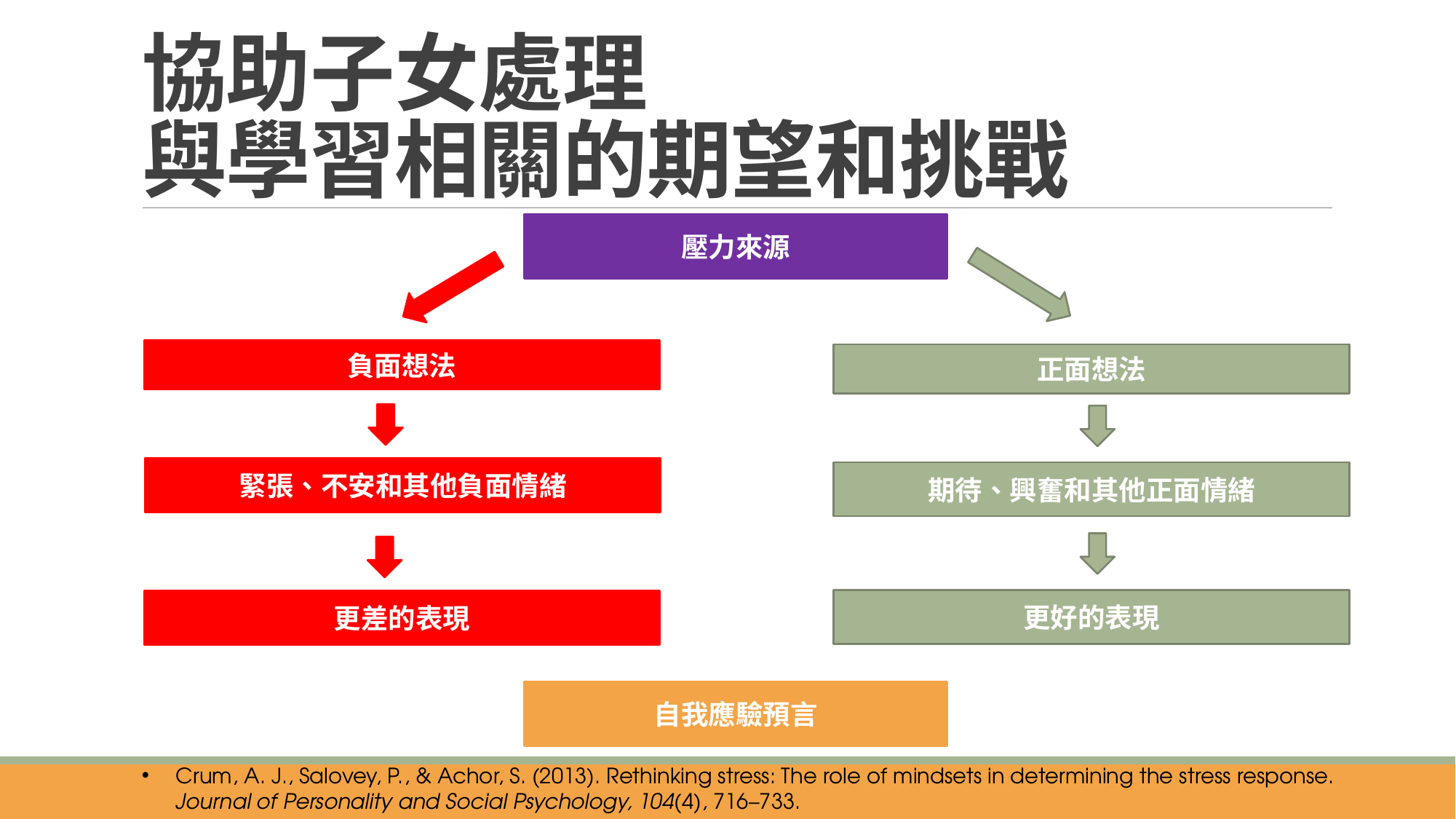

# 協助子女處理 與學習相關的期望和挑戰
壓力來源

負面想法
正面想法

緊張、不安和其他負面情緒
期待、興奮和其他正面情緒

更好的表現
更差的表現
自我應驗預言
Crum, A. J., Salovey, P., & Achor, S. (2013). Rethinking stress: The role of mindsets in determining the stress response. Journal of Personality and Social Psychology, 104(4), 716–733.